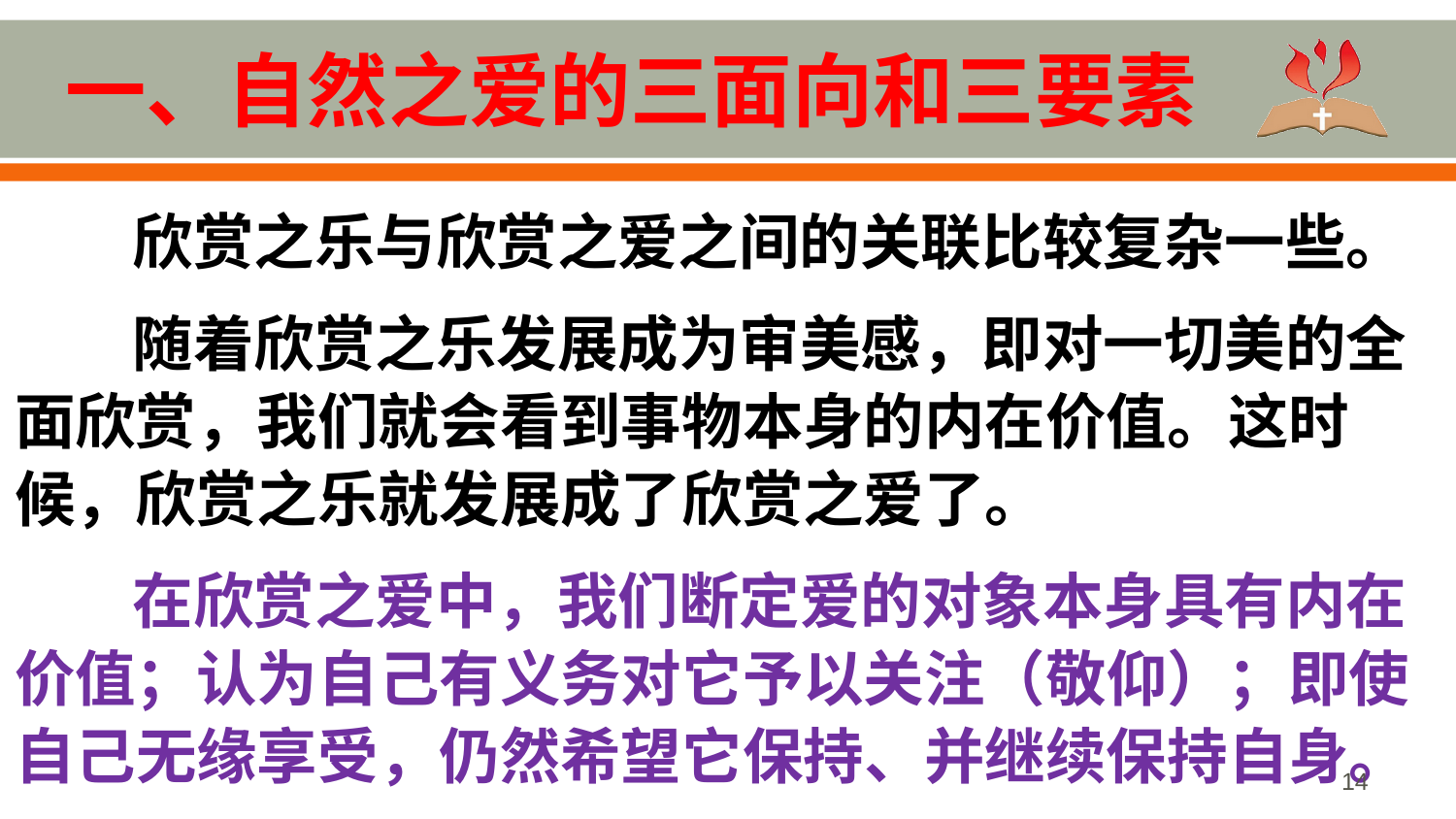

# 一、自然之爱的三面向和三要素
欣赏之乐与欣赏之爱之间的关联比较复杂一些。
随着欣赏之乐发展成为审美感，即对一切美的全面欣赏，我们就会看到事物本身的内在价值。这时候，欣赏之乐就发展成了欣赏之爱了。
在欣赏之爱中，我们断定爱的对象本身具有内在价值；认为自己有义务对它予以关注（敬仰）；即使自己无缘享受，仍然希望它保持、并继续保持自身。

14